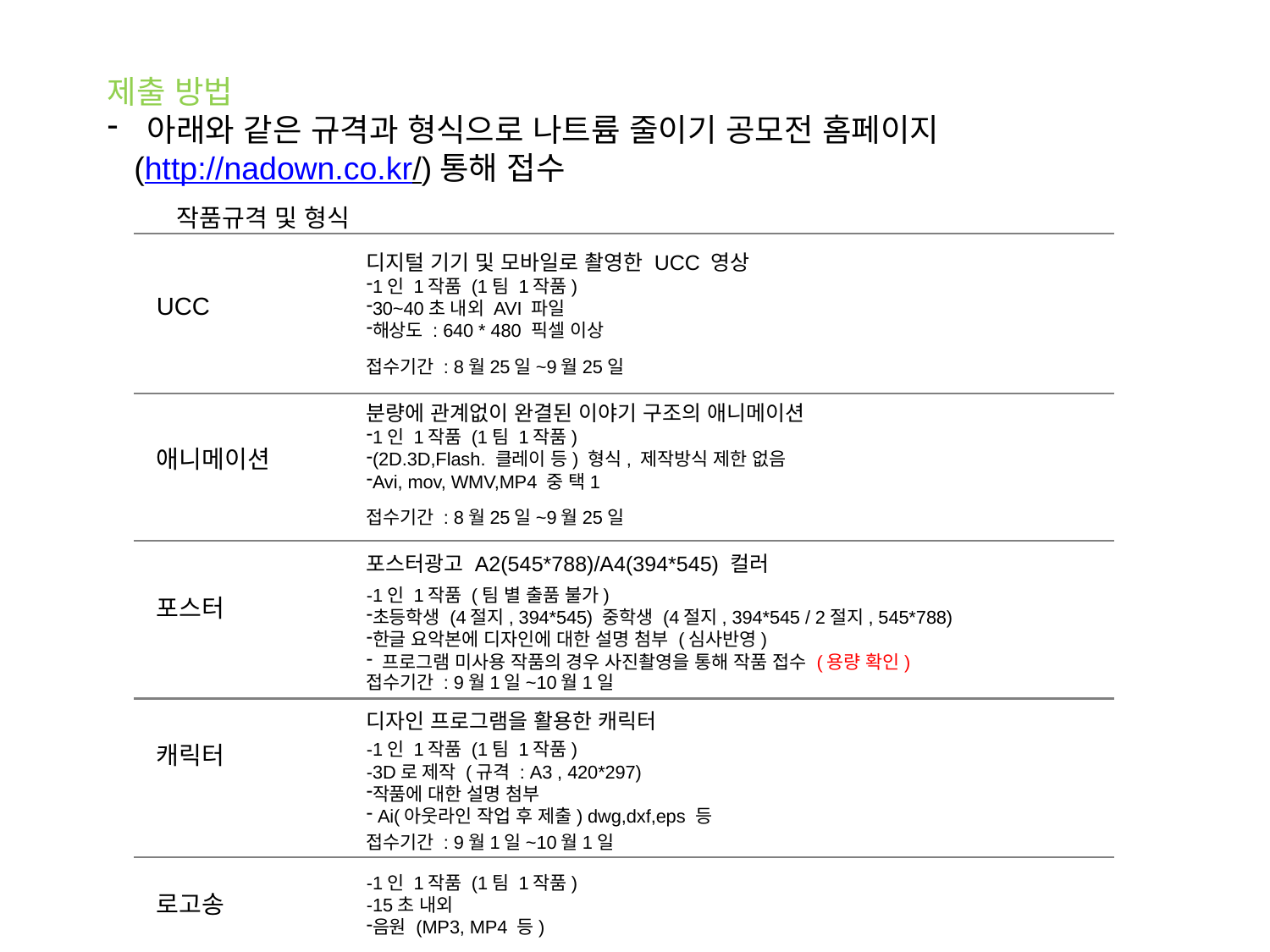

제출 방법
아래와 같은 규격과 형식으로 나트륨 줄이기 공모전 홈페이지
   (http://nadown.co.kr/)통해 접수
작품규격 및 형식

디지털 기기 및 모바일로 촬영한 UCC 영상
1인 1작품 (1팀 1작품)
30~40초 내외 AVI 파일
해상도 : 640 * 480 픽셀 이상
UCC
접수기간 : 8월25일~9월25일
분량에 관계없이 완결된 이야기 구조의 애니메이션
1인 1작품 (1팀 1작품)
(2D.3D,Flash. 클레이 등) 형식, 제작방식 제한 없음
Avi, mov, WMV,MP4 중 택1
애니메이션
접수기간 : 8월25일~9월25일
포스터광고 A2(545*788)/A4(394*545) 컬러
-1인 1작품 (팀 별 출품 불가)
초등학생 (4절지, 394*545) 중학생 (4절지, 394*545 / 2절지, 545*788)
한글 요악본에 디자인에 대한 설명 첨부 (심사반영)
 프로그램 미사용 작품의 경우 사진촬영을 통해 작품 접수 (용량 확인)
포스터
접수기간 : 9월1일~10월1일
디자인 프로그램을 활용한 캐릭터
-1인 1작품 (1팀 1작품)
-3D로 제작 (규격 : A3 , 420*297)
작품에 대한 설명 첨부
 Ai(아웃라인 작업 후 제출) dwg,dxf,eps 등
캐릭터
접수기간 : 9월1일~10월1일
-1인 1작품 (1팀 1작품)
-15초 내외
음원 (MP3, MP4 등)
로고송